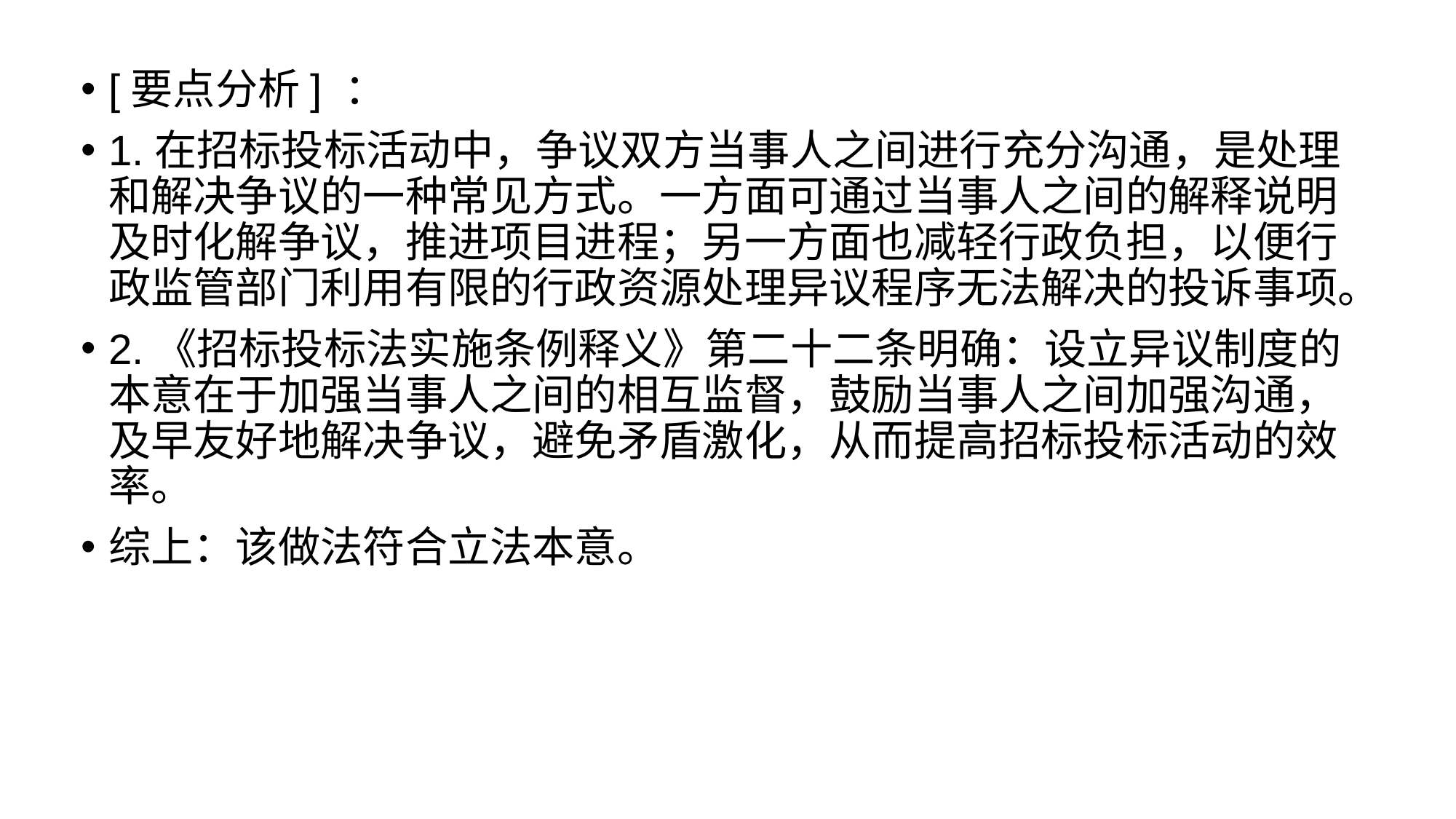

[要点分析] ：
1.在招标投标活动中，争议双方当事人之间进行充分沟通，是处理和解决争议的一种常见方式。一方面可通过当事人之间的解释说明及时化解争议，推进项目进程；另一方面也减轻行政负担，以便行政监管部门利用有限的行政资源处理异议程序无法解决的投诉事项。
2.《招标投标法实施条例释义》第二十二条明确：设立异议制度的本意在于加强当事人之间的相互监督，鼓励当事人之间加强沟通，及早友好地解决争议，避免矛盾激化，从而提高招标投标活动的效率。
综上：该做法符合立法本意。